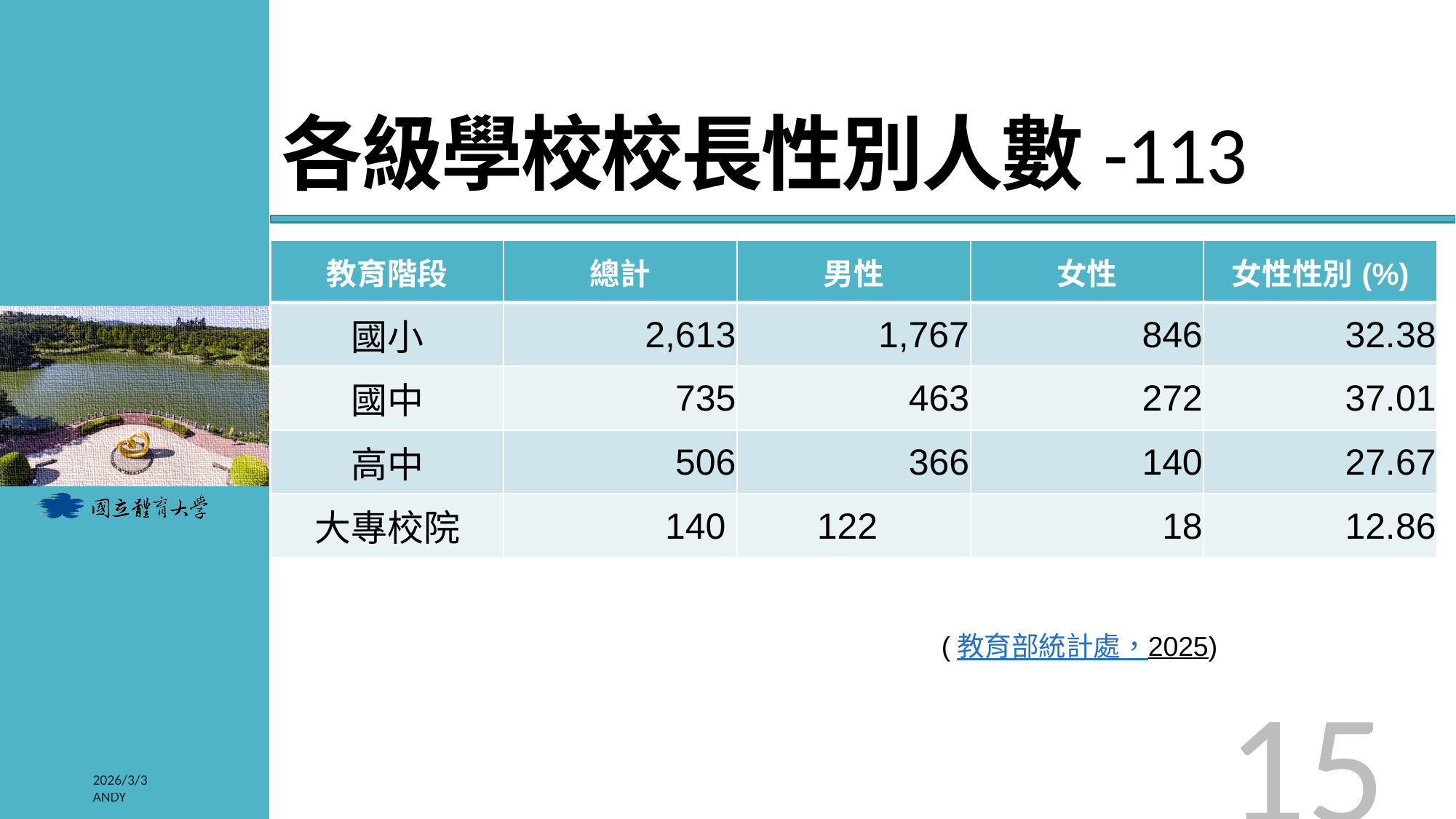

# 各級學校校長性別人數-113
| 教育階段 | 總計 | 男性 | 女性 | 女性性別(%) |
| --- | --- | --- | --- | --- |
| 國小 | 2,613 | 1,767 | 846 | 32.38 |
| 國中 | 735 | 463 | 272 | 37.01 |
| 高中 | 506 | 366 | 140 | 27.67 |
| 大專校院 | 140 | 122 | 18 | 12.86 |
(教育部統計處，2025)
15
2026/3/3
Andy